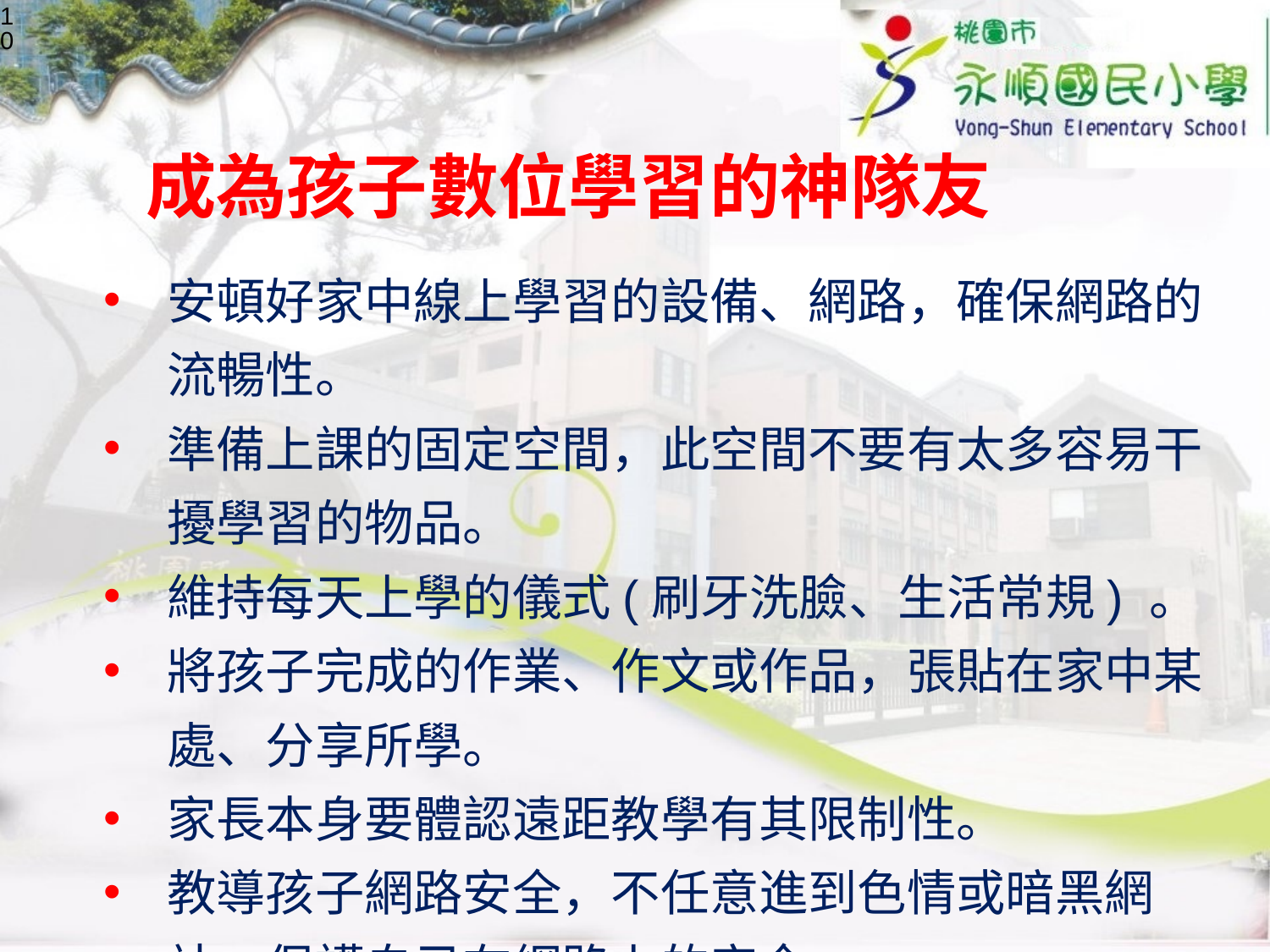

10
# 成為孩子數位學習的神隊友
安頓好家中線上學習的設備、網路，確保網路的流暢性。
準備上課的固定空間，此空間不要有太多容易干擾學習的物品。
維持每天上學的儀式(刷牙洗臉、生活常規) 。
將孩子完成的作業、作文或作品，張貼在家中某處、分享所學。
家長本身要體認遠距教學有其限制性。
教導孩子網路安全，不任意進到色情或暗黑網站，保護自己在網路上的安全。